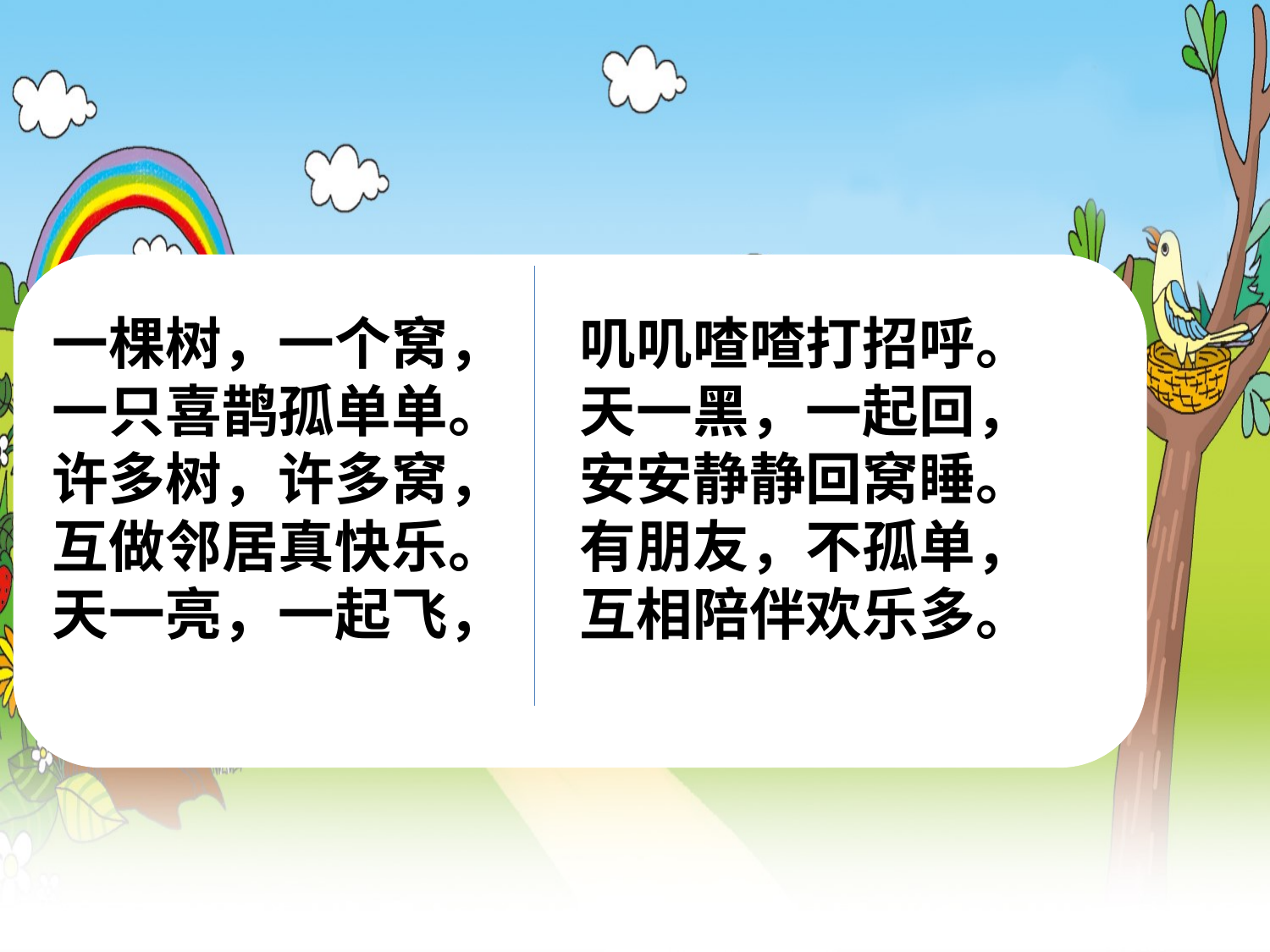

一棵树，一个窝，
一只喜鹊孤单单。
许多树，许多窝，
互做邻居真快乐。
天一亮，一起飞，

叽叽喳喳打招呼。
天一黑，一起回，
安安静静回窝睡。
有朋友，不孤单，
互相陪伴欢乐多。